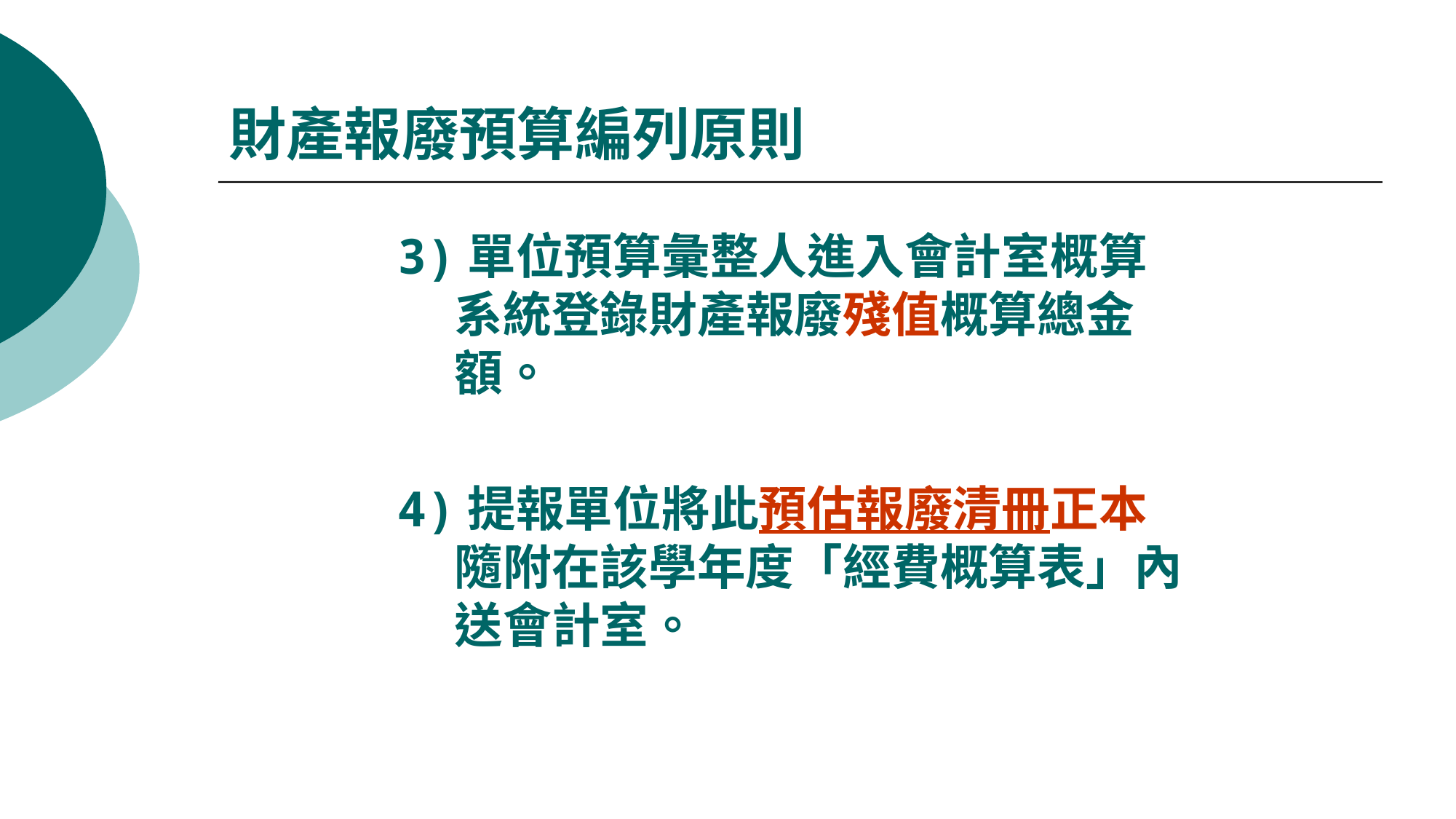

財產報廢預算編列原則
3)單位預算彙整人進入會計室概算系統登錄財產報廢殘值概算總金額。

4)提報單位將此預估報廢清冊正本隨附在該學年度「經費概算表」內送會計室。